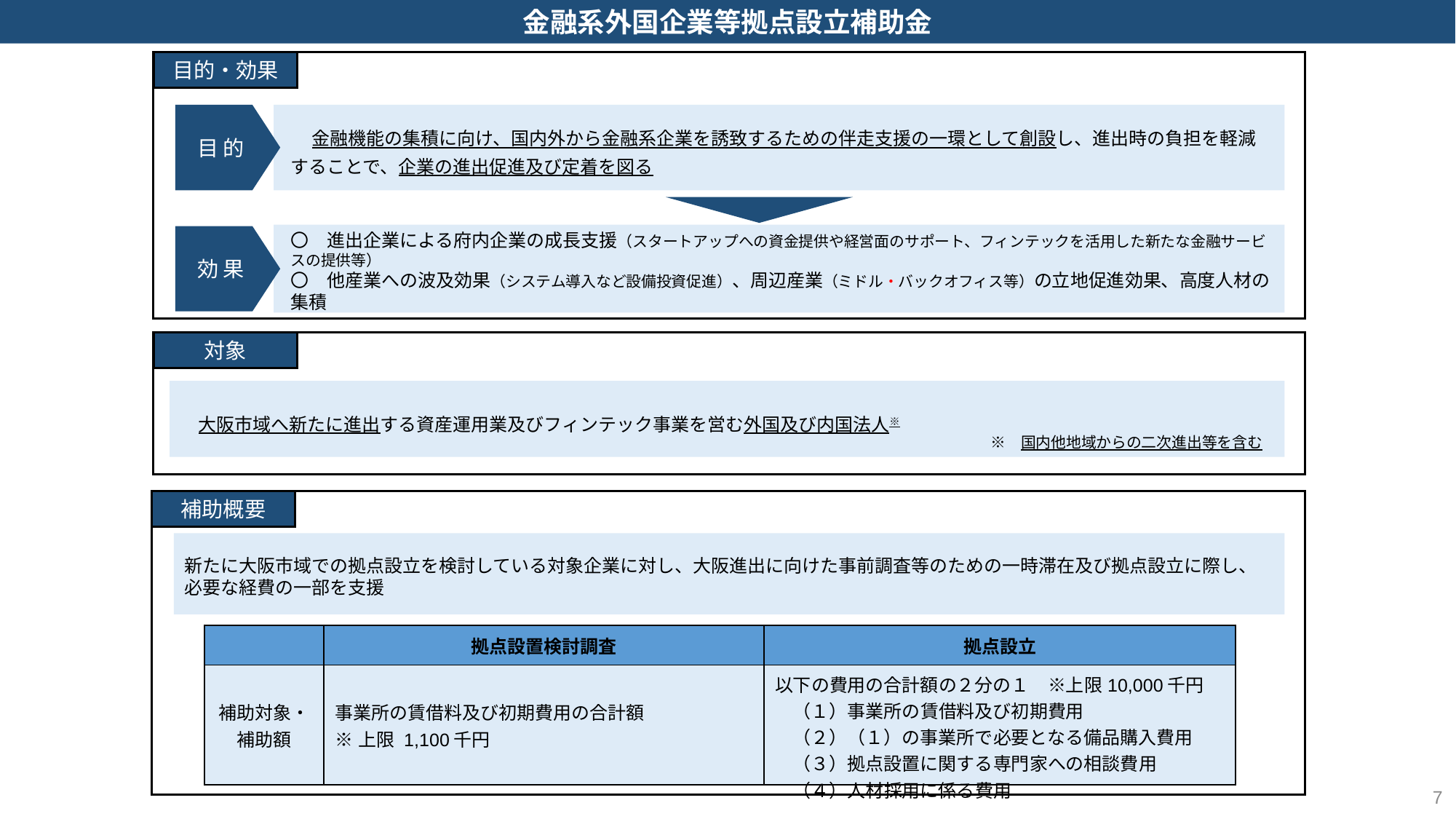

金融系外国企業等拠点設立補助金

目的・効果
目 的
　金融機能の集積に向け、国内外から金融系企業を誘致するための伴走支援の一環として創設し、進出時の負担を軽減することで、企業の進出促進及び定着を図る

〇　進出企業による府内企業の成長支援（スタートアップへの資金提供や経営面のサポート、フィンテックを活用した新たな金融サービスの提供等）
〇　他産業への波及効果（システム導入など設備投資促進）、周辺産業（ミドル・バックオフィス等）の立地促進効果、高度人材の集積
効 果

対象
　大阪市域へ新たに進出する資産運用業及びフィンテック事業を営む外国及び内国法人※
　※　国内他地域からの二次進出等を含む

補助概要
新たに大阪市域での拠点設立を検討している対象企業に対し、大阪進出に向けた事前調査等のための一時滞在及び拠点設立に際し、必要な経費の一部を支援
|  | 拠点設置検討調査 | 拠点設立 |
| --- | --- | --- |
| 補助対象・ 補助額 | 事業所の賃借料及び初期費用の合計額 ※上限 1,100千円 | 以下の費用の合計額の２分の１　※上限10,000千円 　（１）事業所の賃借料及び初期費用 　（２）（１）の事業所で必要となる備品購入費用 　（３）拠点設置に関する専門家への相談費用 　（４）人材採用に係る費用 |
7